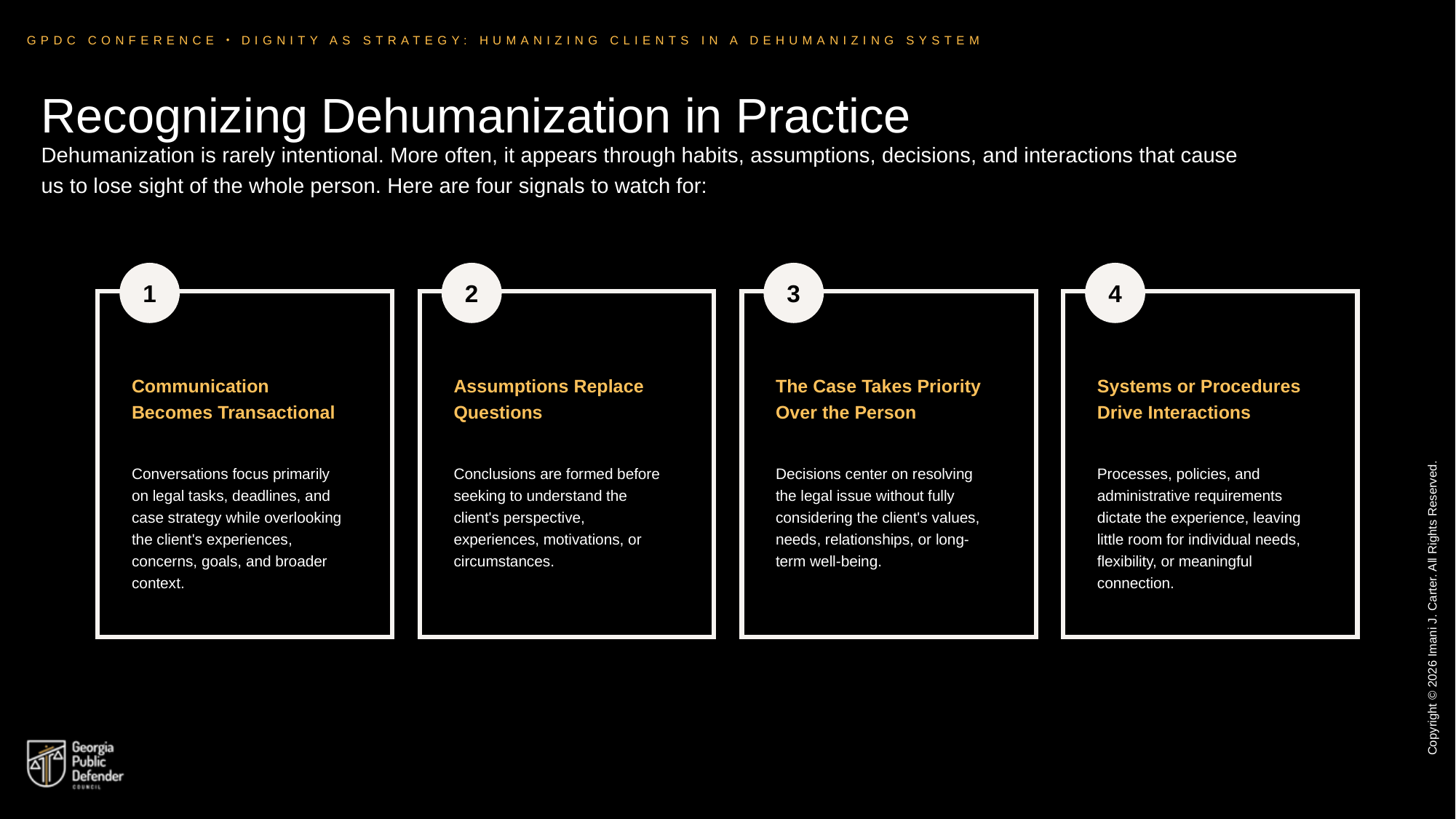

GPDC CONFERENCE・DIGNITY AS STRATEGY: HUMANIZING CLIENTS IN A DEHUMANIZING SYSTEM
# Recognizing Dehumanization in Practice
Dehumanization is rarely intentional. More often, it appears through habits, assumptions, decisions, and interactions that cause us to lose sight of the whole person. Here are four signals to watch for:
1
Communication Becomes Transactional
Conversations focus primarily on legal tasks, deadlines, and case strategy while overlooking the client's experiences, concerns, goals, and broader context.

2
Assumptions Replace Questions
Conclusions are formed before seeking to understand the client's perspective, experiences, motivations, or circumstances.

3
The Case Takes Priority Over the Person
Decisions center on resolving the legal issue without fully considering the client's values, needs, relationships, or long-term well-being.

4
Systems or Procedures Drive Interactions
Processes, policies, and administrative requirements dictate the experience, leaving little room for individual needs, flexibility, or meaningful connection.